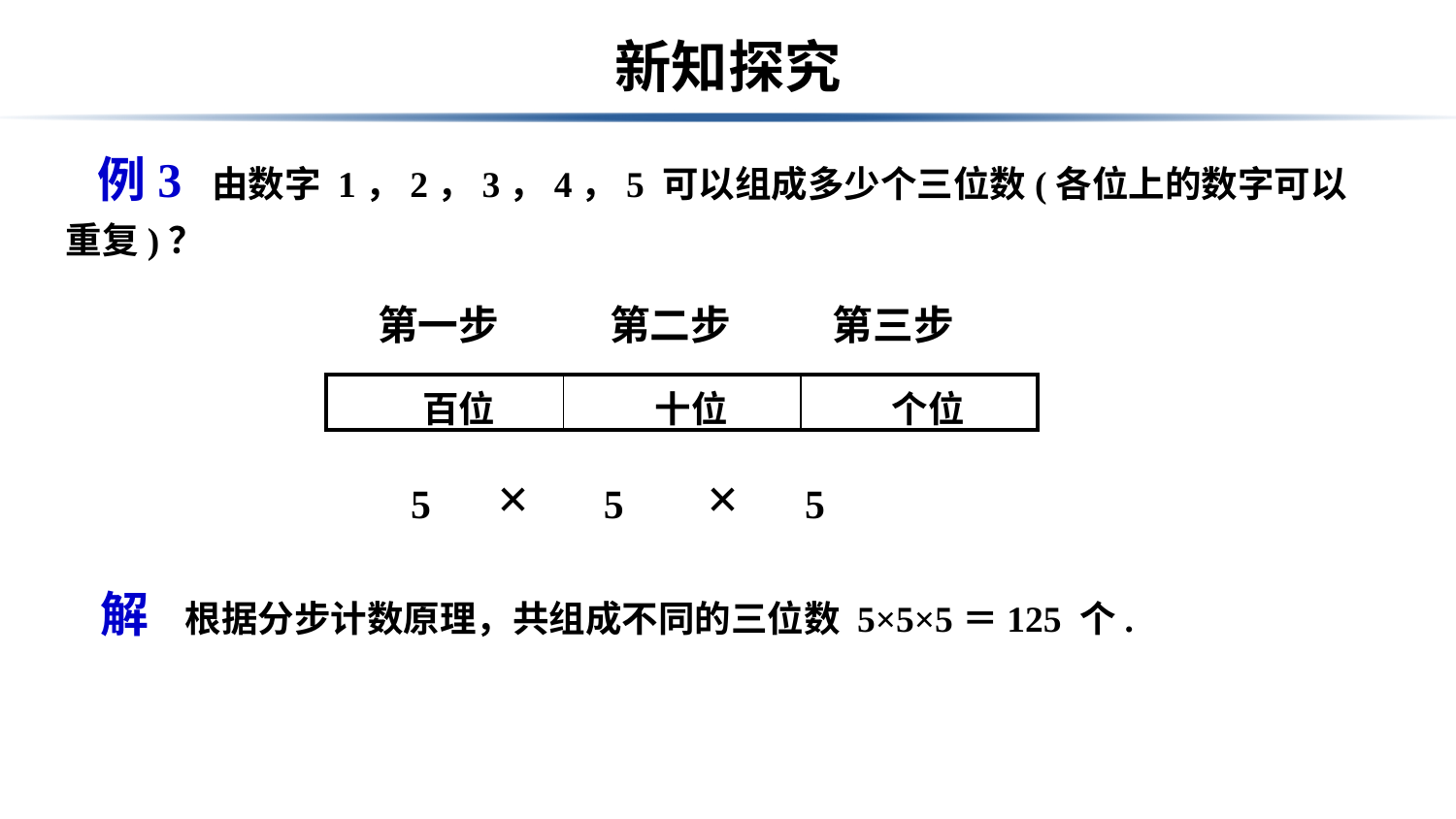

# 新知探究
例3  由数字 1，2，3，4，5 可以组成多少个三位数(各位上的数字可以重复)？
第一步            第二步           第三步
| 百位 | 十位 | 个位 |
| --- | --- | --- |
      5       ×        5         ×     5
解　根据分步计数原理，共组成不同的三位数 5×5×5＝125 个.